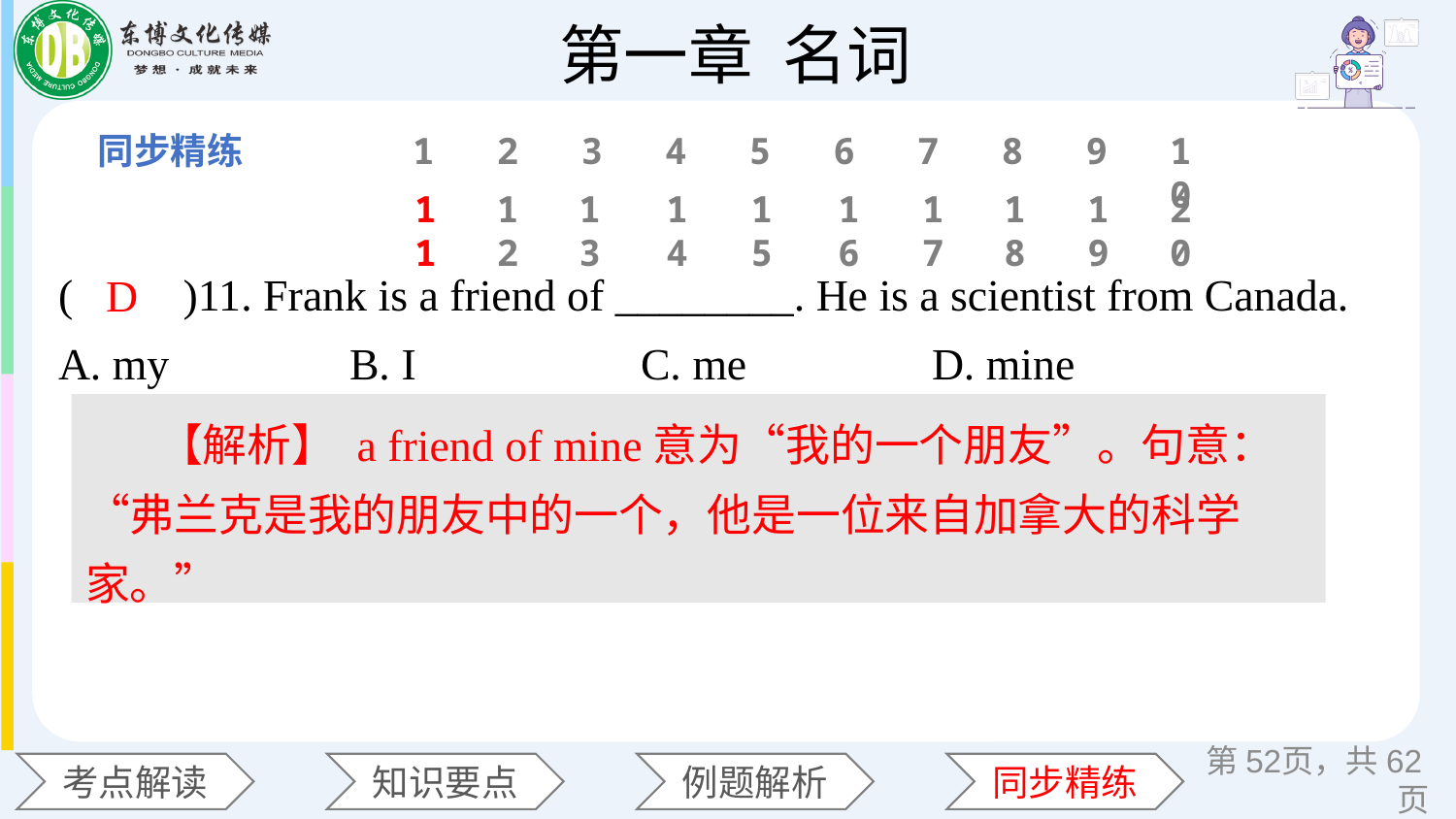

1
2
3
4
5
6
7
8
9
10
11
12
13
14
15
16
17
18
19
20
(　　)11. Frank is a friend of ________. He is a scientist from Canada.
A. my    	B. I    		C. me    	D. mine
D
【解析】 a friend of mine意为“我的一个朋友”。句意：“弗兰克是我的朋友中的一个，他是一位来自加拿大的科学家。”
第52页，共62页